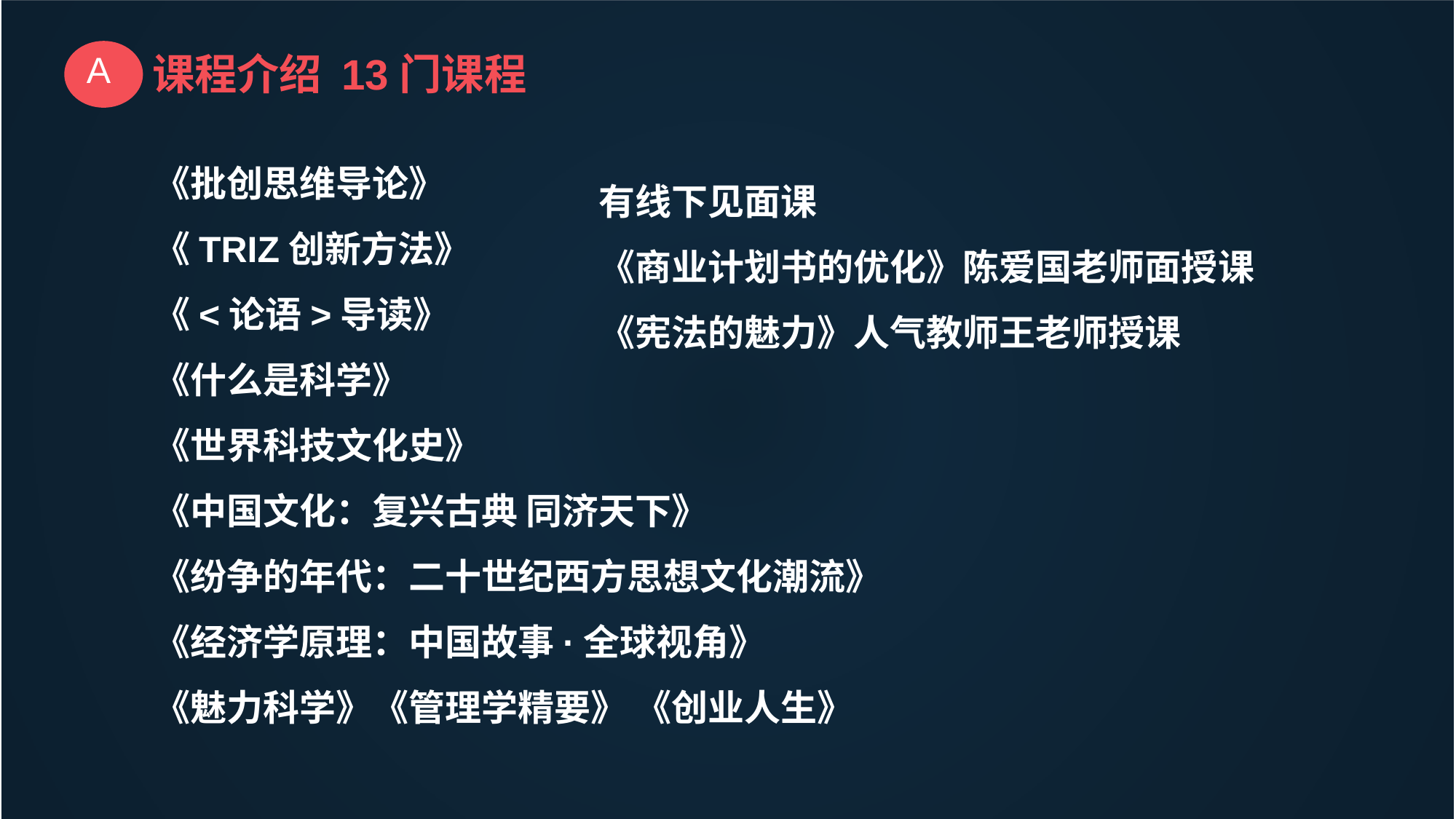

A
课程介绍 13门课程
《批创思维导论》
《TRIZ创新方法》
《<论语>导读》
《什么是科学》
《世界科技文化史》
《中国文化：复兴古典 同济天下》
《纷争的年代：二十世纪西方思想文化潮流》
《经济学原理：中国故事·全球视角》
《魅力科学》《管理学精要》 《创业人生》

有线下见面课
《商业计划书的优化》陈爱国老师面授课
《宪法的魅力》人气教师王老师授课